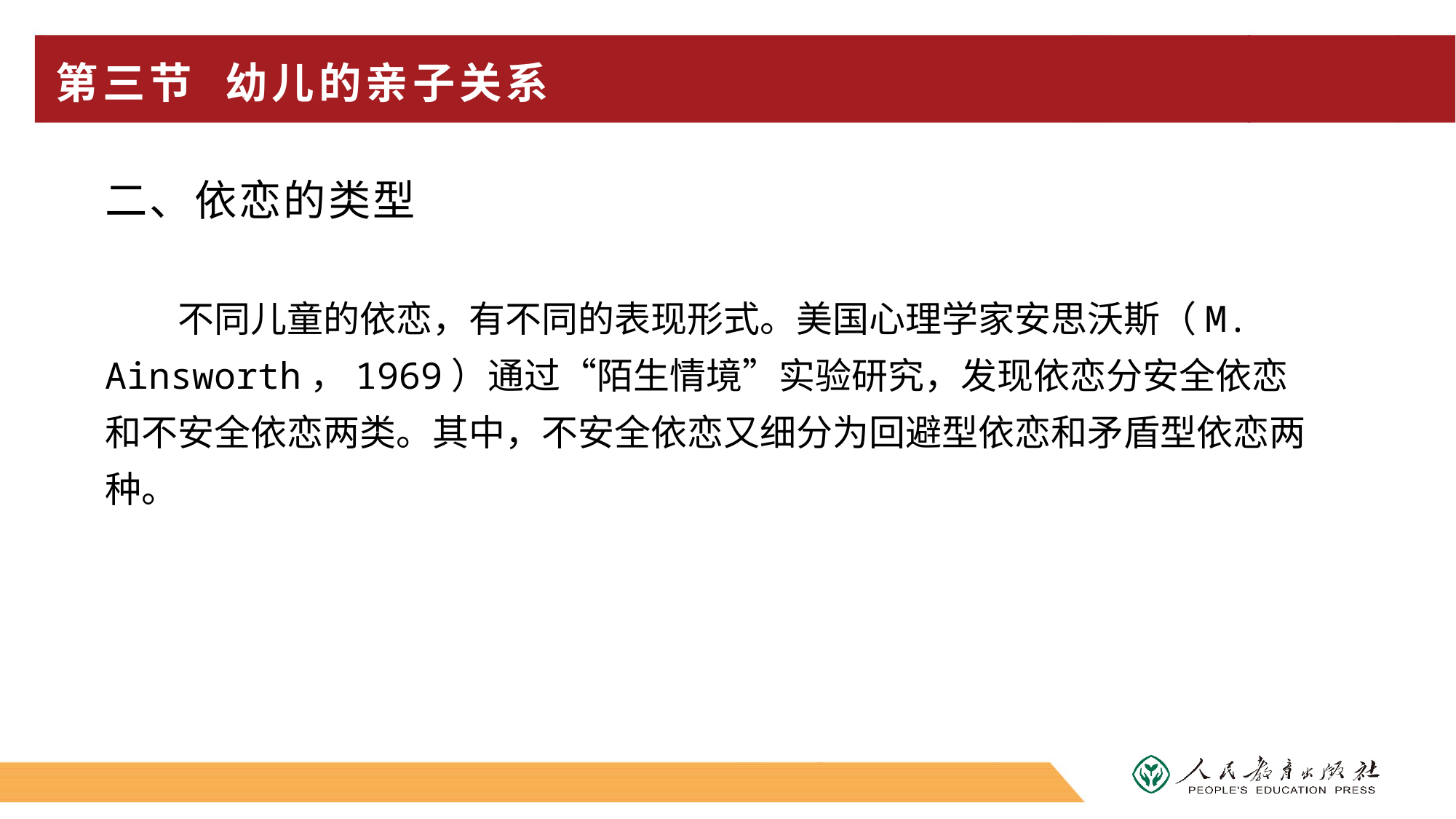

# 第三节  幼儿的亲子关系
二、依恋的类型
不同儿童的依恋，有不同的表现形式。美国心理学家安思沃斯（M. Ainsworth，1969）通过“陌生情境”实验研究，发现依恋分安全依恋和不安全依恋两类。其中，不安全依恋又细分为回避型依恋和矛盾型依恋两种。